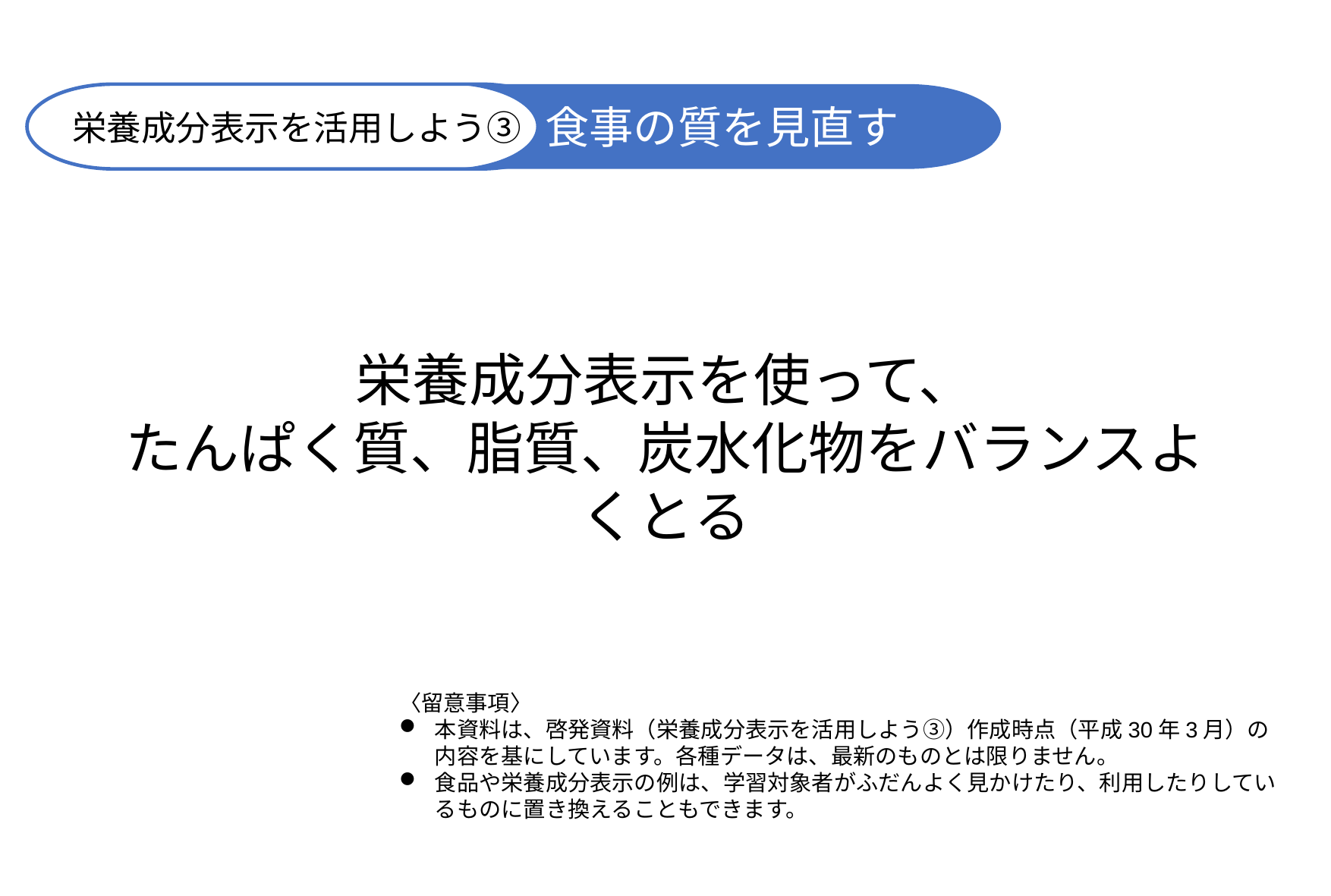

栄養成分表示を活用しよう③
食事の質を見直す
栄養成分表示を使って、
たんぱく質、脂質、炭水化物をバランスよくとる
〈留意事項〉
本資料は、啓発資料（栄養成分表示を活用しよう③）作成時点（平成30年3月）の内容を基にしています。各種データは、最新のものとは限りません。
食品や栄養成分表示の例は、学習対象者がふだんよく見かけたり、利用したりしているものに置き換えることもできます。